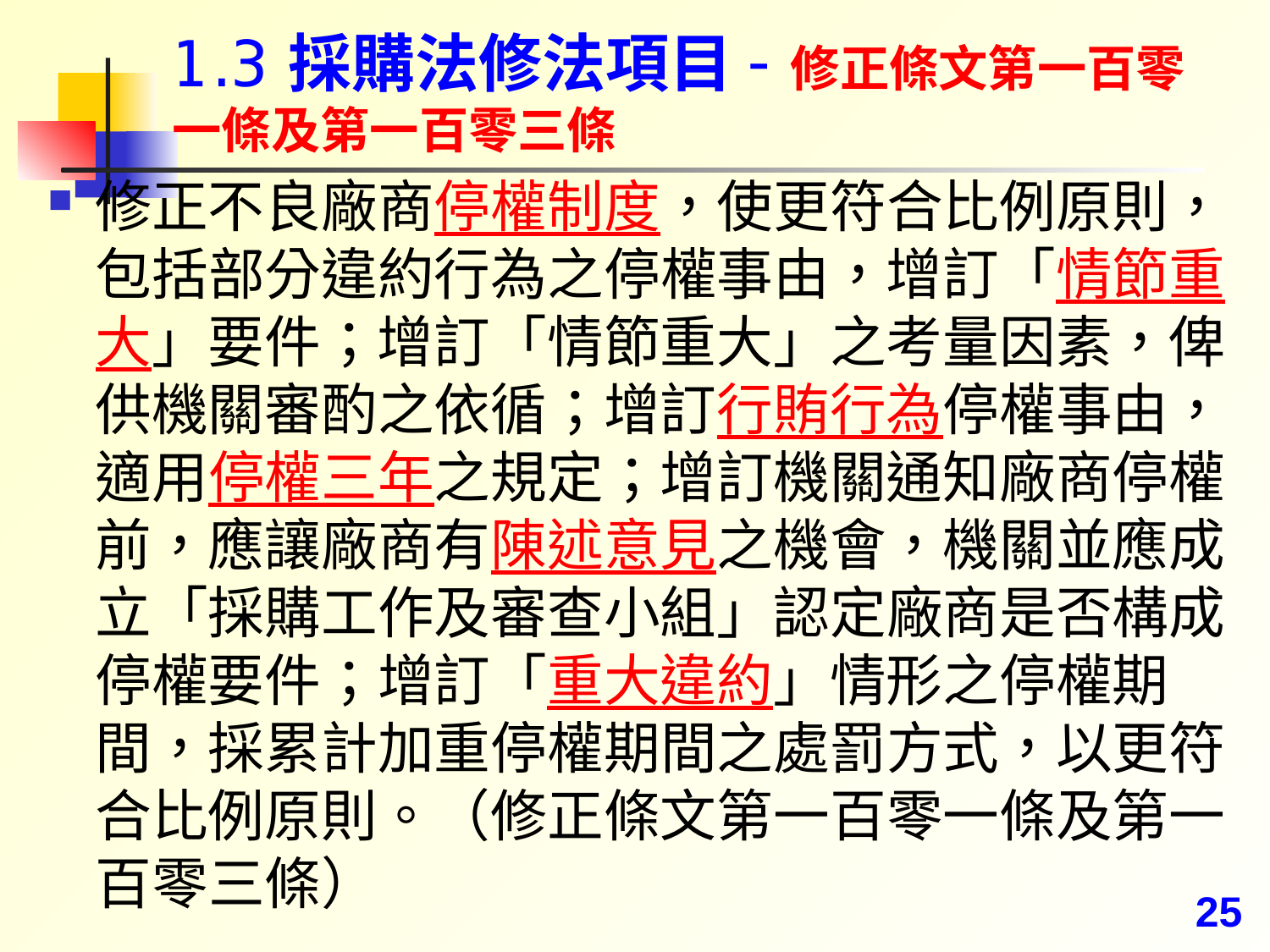

# 1.3採購法修法項目-修正條文第一百零一條及第一百零三條
修正不良廠商停權制度，使更符合比例原則，包括部分違約行為之停權事由，增訂「情節重大」要件；增訂「情節重大」之考量因素，俾供機關審酌之依循；增訂行賄行為停權事由，適用停權三年之規定；增訂機關通知廠商停權前，應讓廠商有陳述意見之機會，機關並應成立「採購工作及審查小組」認定廠商是否構成停權要件；增訂「重大違約」情形之停權期間，採累計加重停權期間之處罰方式，以更符合比例原則。（修正條文第一百零一條及第一百零三條）
25